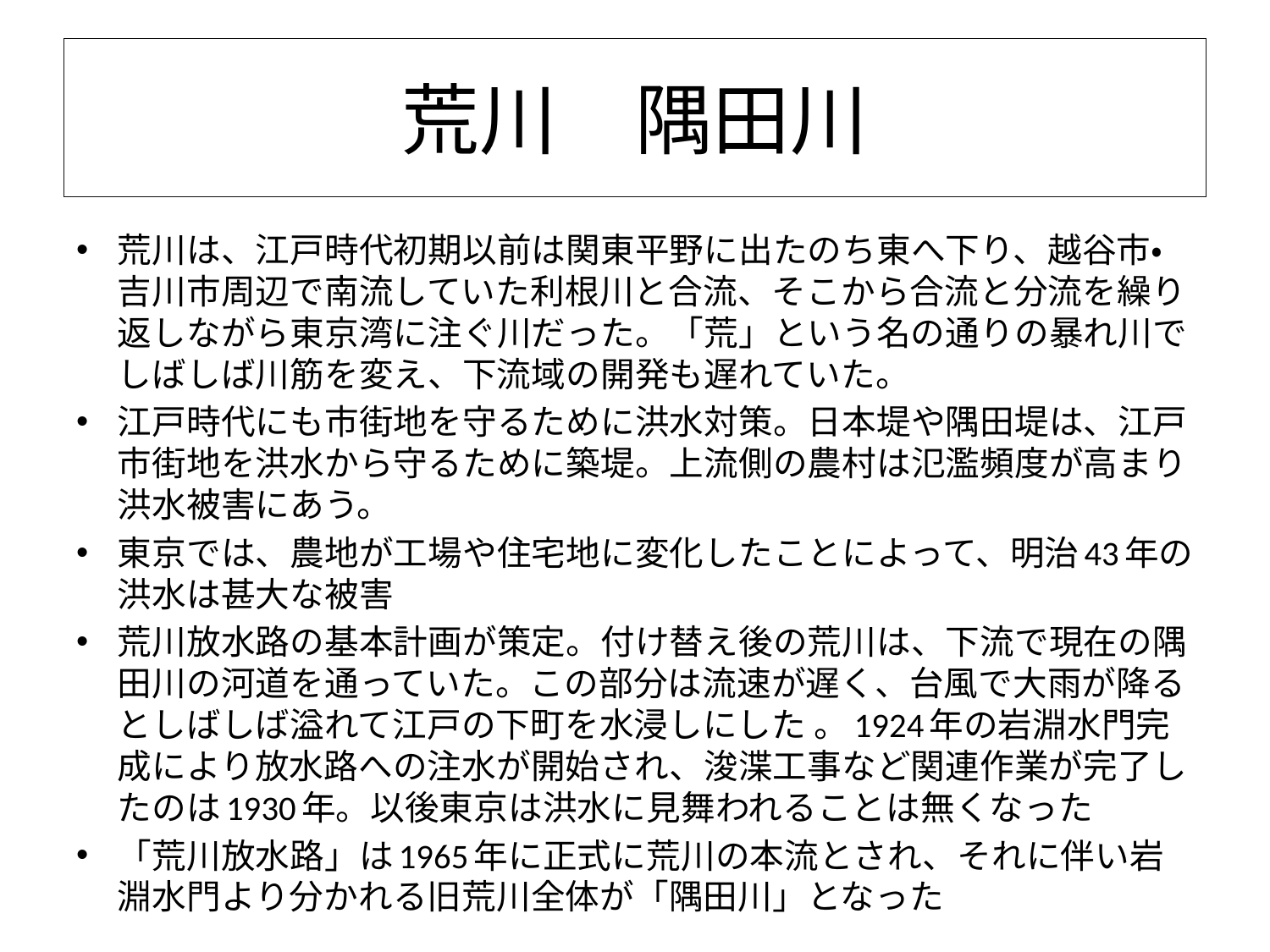

# 荒川　隅田川
荒川は、江戸時代初期以前は関東平野に出たのち東へ下り、越谷市・吉川市周辺で南流していた利根川と合流、そこから合流と分流を繰り返しながら東京湾に注ぐ川だった。「荒」という名の通りの暴れ川でしばしば川筋を変え、下流域の開発も遅れていた。
江戸時代にも市街地を守るために洪水対策。日本堤や隅田堤は、江戸市街地を洪水から守るために築堤。上流側の農村は氾濫頻度が高まり洪水被害にあう。
東京では、農地が工場や住宅地に変化したことによって、明治43年の洪水は甚大な被害
荒川放水路の基本計画が策定。付け替え後の荒川は、下流で現在の隅田川の河道を通っていた。この部分は流速が遅く、台風で大雨が降るとしばしば溢れて江戸の下町を水浸しにした 。1924年の岩淵水門完成により放水路への注水が開始され、浚渫工事など関連作業が完了したのは1930年。以後東京は洪水に見舞われることは無くなった
「荒川放水路」は1965年に正式に荒川の本流とされ、それに伴い岩淵水門より分かれる旧荒川全体が「隅田川」となった